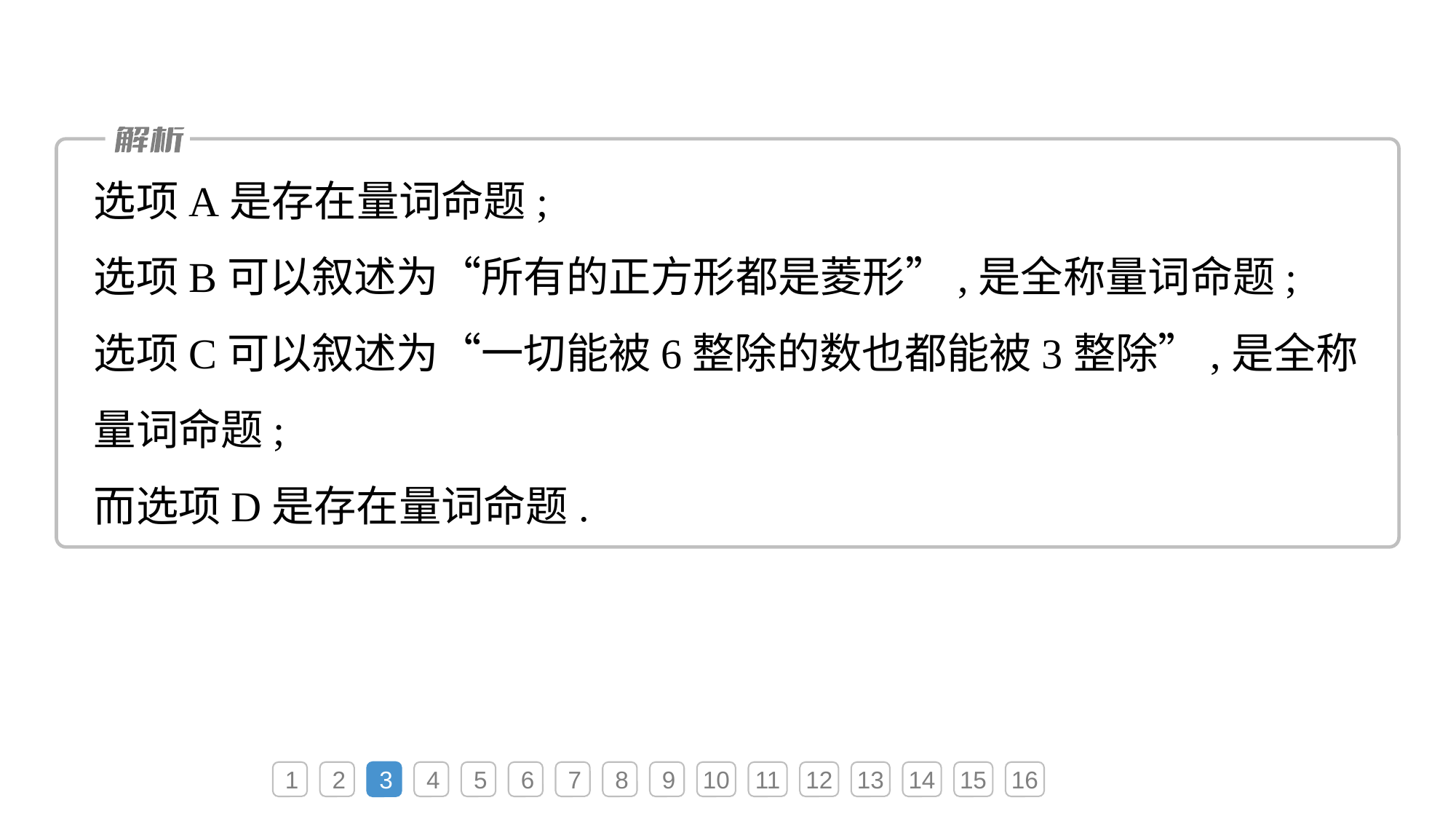

选项A是存在量词命题;
选项B可以叙述为“所有的正方形都是菱形”,是全称量词命题;
选项C可以叙述为“一切能被6整除的数也都能被3整除”,是全称量词命题;
而选项D是存在量词命题.
1
2
3
4
5
6
7
8
9
10
11
12
13
14
15
16